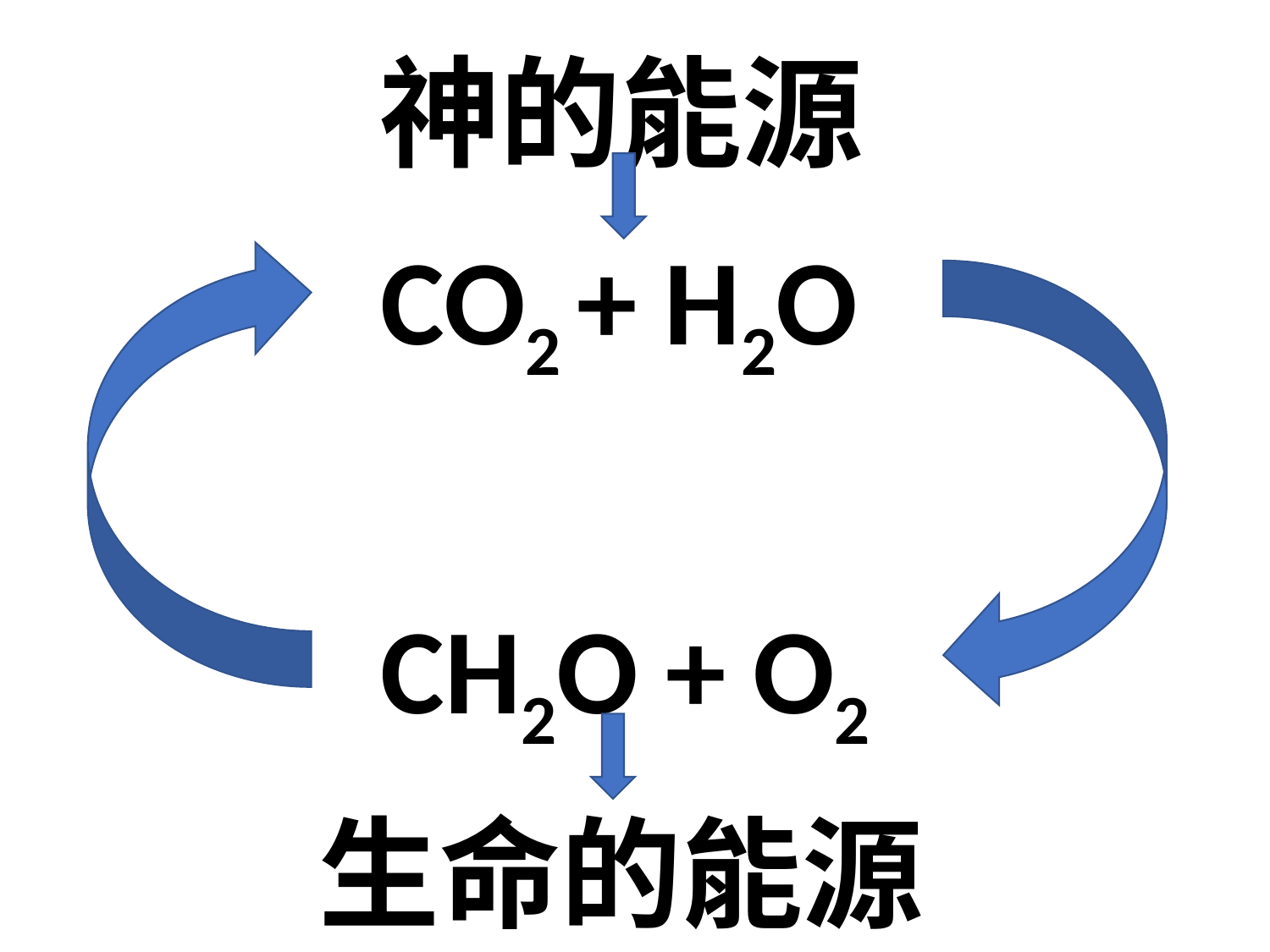

神的能源

CO2 + H2O

CH2O + O2

生命的能源